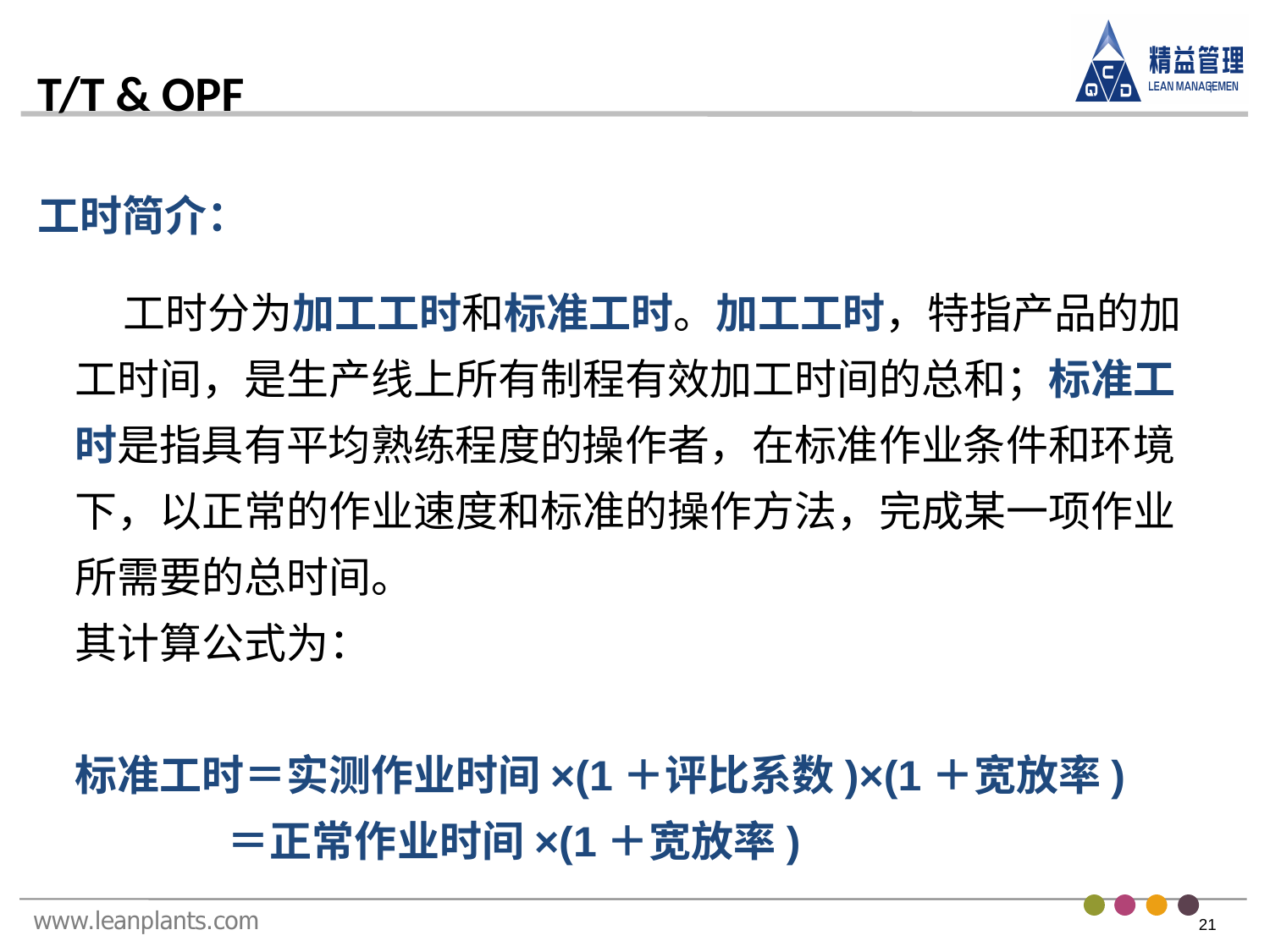

工时简介：
    工时分为加工工时和标准工时。加工工时，特指产品的加工时间，是生产线上所有制程有效加工时间的总和；标准工时是指具有平均熟练程度的操作者，在标准作业条件和环境下，以正常的作业速度和标准的操作方法，完成某一项作业所需要的总时间。
其计算公式为：

标准工时＝实测作业时间×(1＋评比系数)×(1＋宽放率)
               ＝正常作业时间×(1＋宽放率)